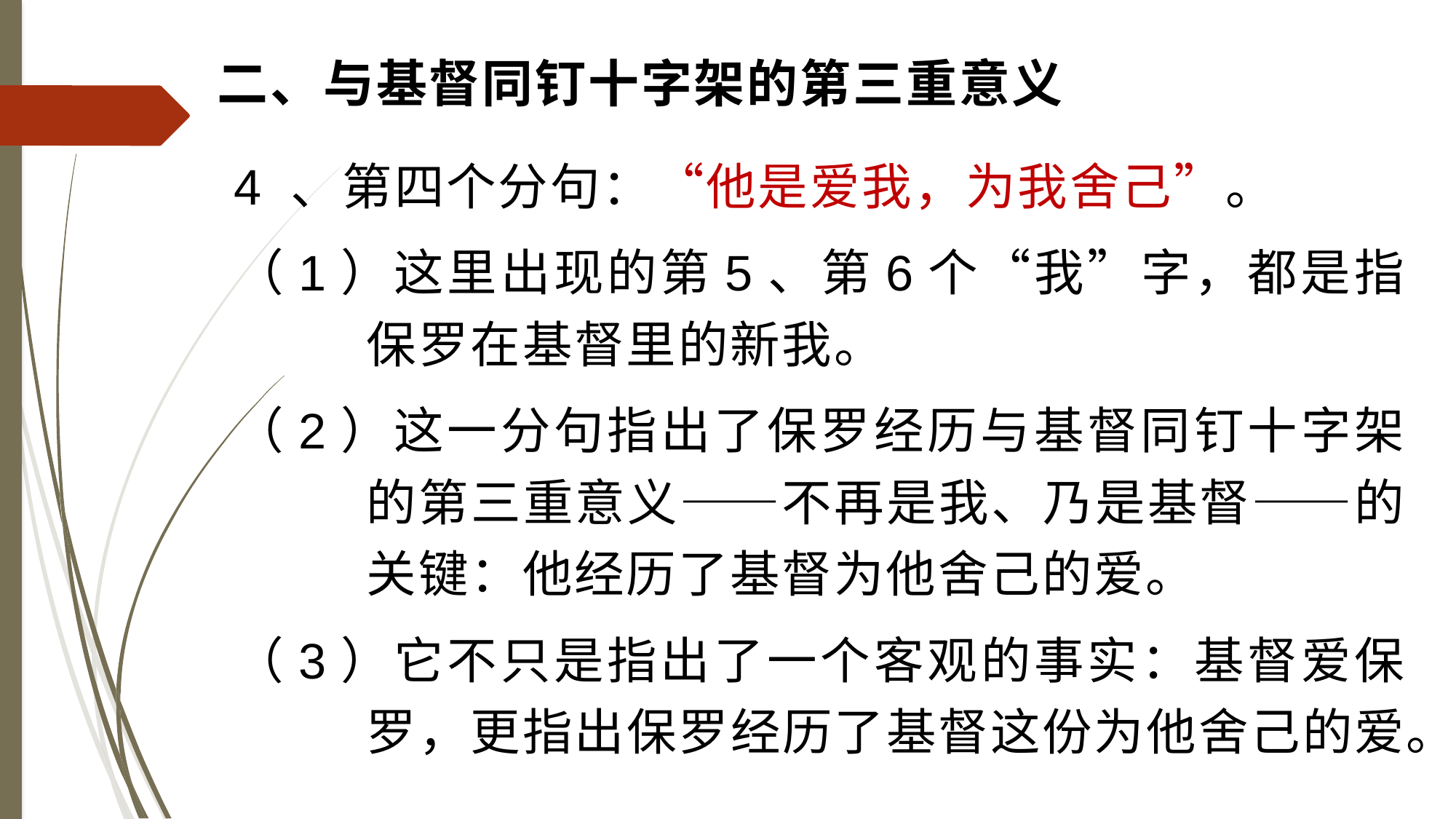

# 二、与基督同钉十字架的第三重意义
4 、第四个分句：“他是爱我，为我舍己”。
（1）这里出现的第5、第6个“我”字，都是指保罗在基督里的新我。
（2）这一分句指出了保罗经历与基督同钉十字架的第三重意义——不再是我、乃是基督——的关键：他经历了基督为他舍己的爱。
（3）它不只是指出了一个客观的事实：基督爱保罗，更指出保罗经历了基督这份为他舍己的爱。